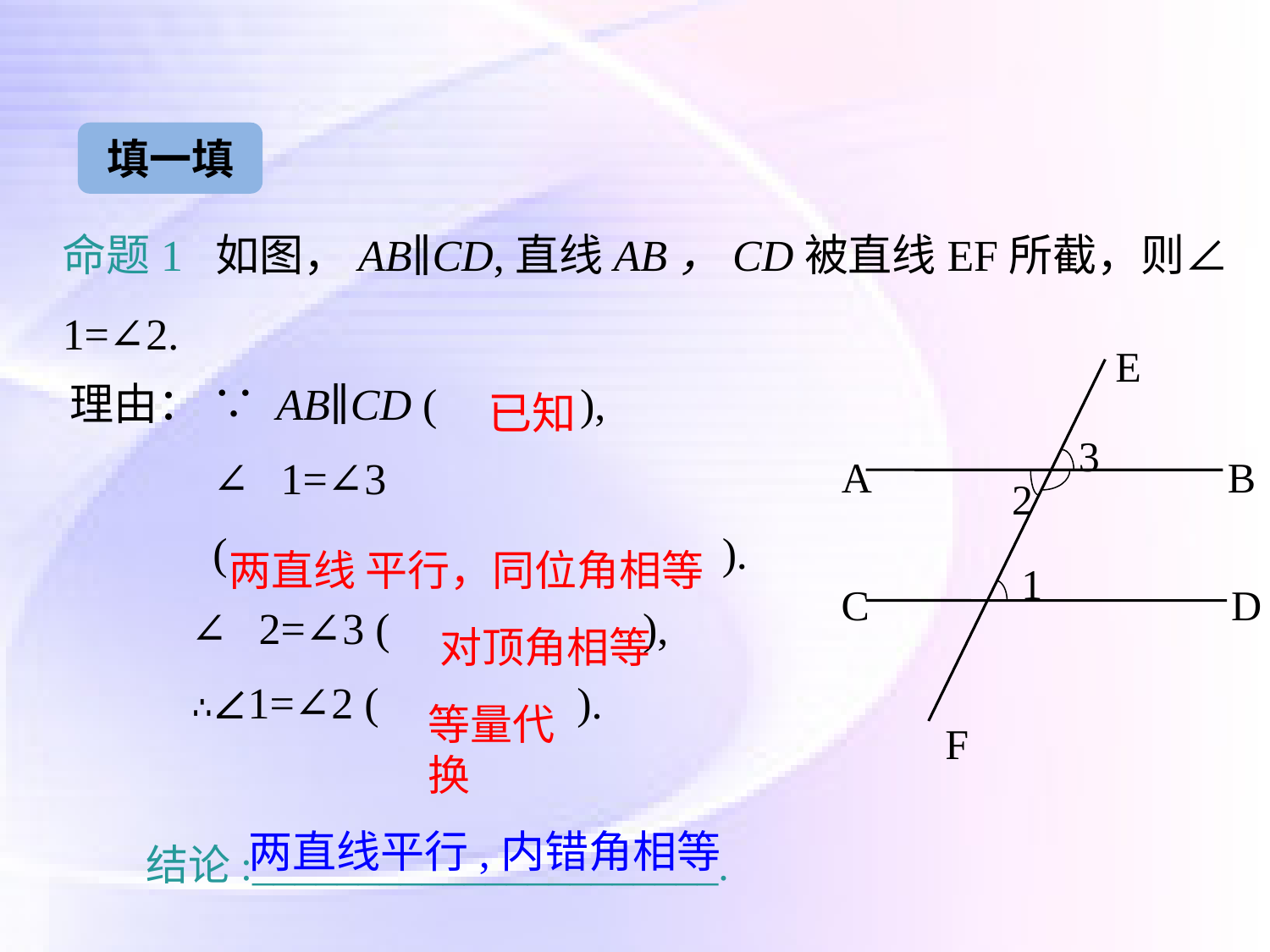

填一填
命题1  如图，AB∥CD,直线AB，CD被直线EF所截，则∠1=∠2.
E

3
A
B
2

1
C
D
F
理由： ∵ AB∥CD (             ),
             ∴ ∠1=∠3
             (                                             ).
           ∵ ∠2=∠3 (                       ),
           ∴∠1=∠2 (                  ).
已知
两直线 平行，同位角相等
对顶角相等
等量代换
结论:______________________.
两直线平行,内错角相等